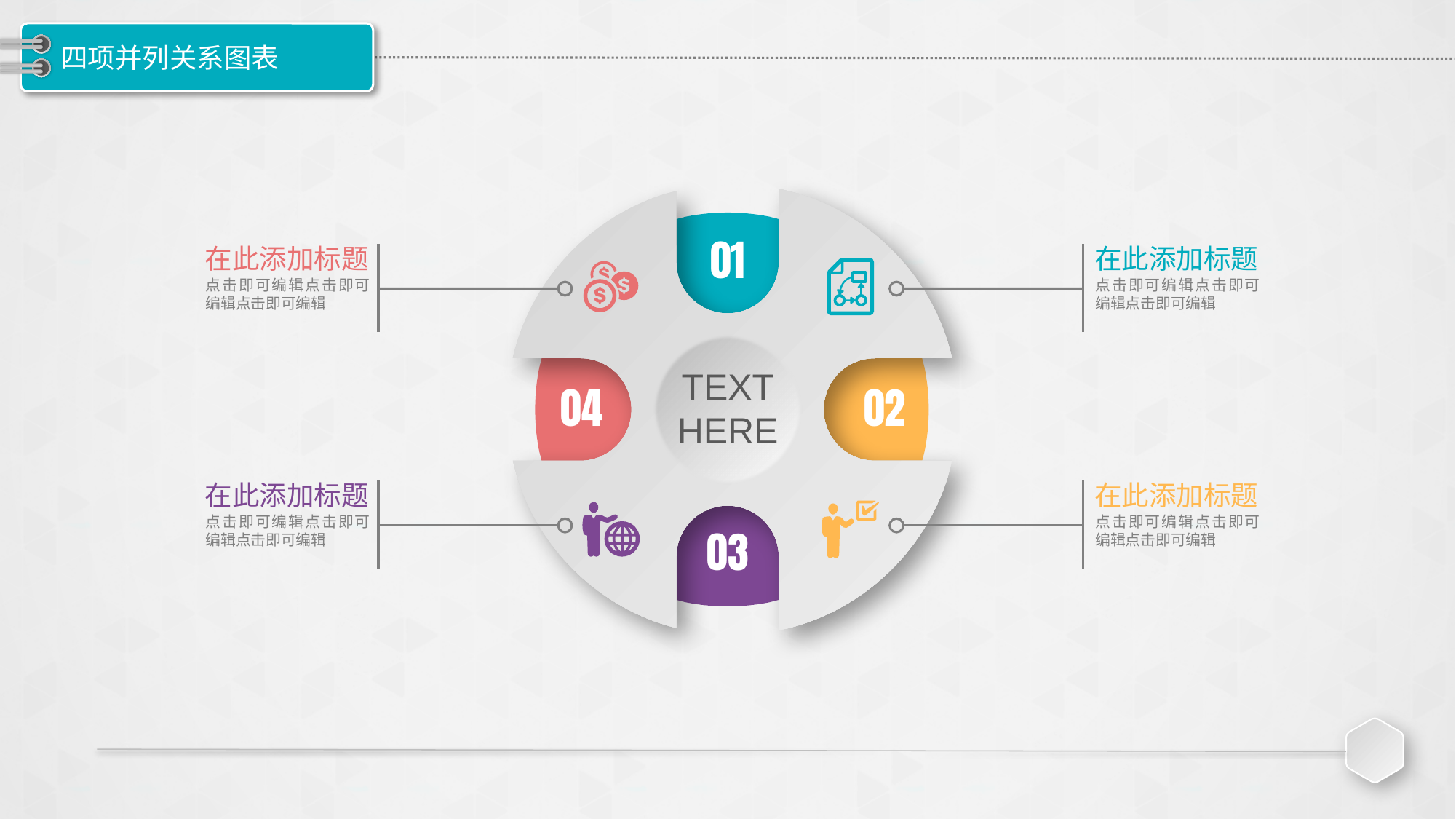

# 四项并列关系图表

01
在此添加标题
点击即可编辑点击即可编辑点击即可编辑
在此添加标题
点击即可编辑点击即可编辑点击即可编辑

TEXT HERE

04
02
在此添加标题
点击即可编辑点击即可编辑点击即可编辑
在此添加标题
点击即可编辑点击即可编辑点击即可编辑

03
7